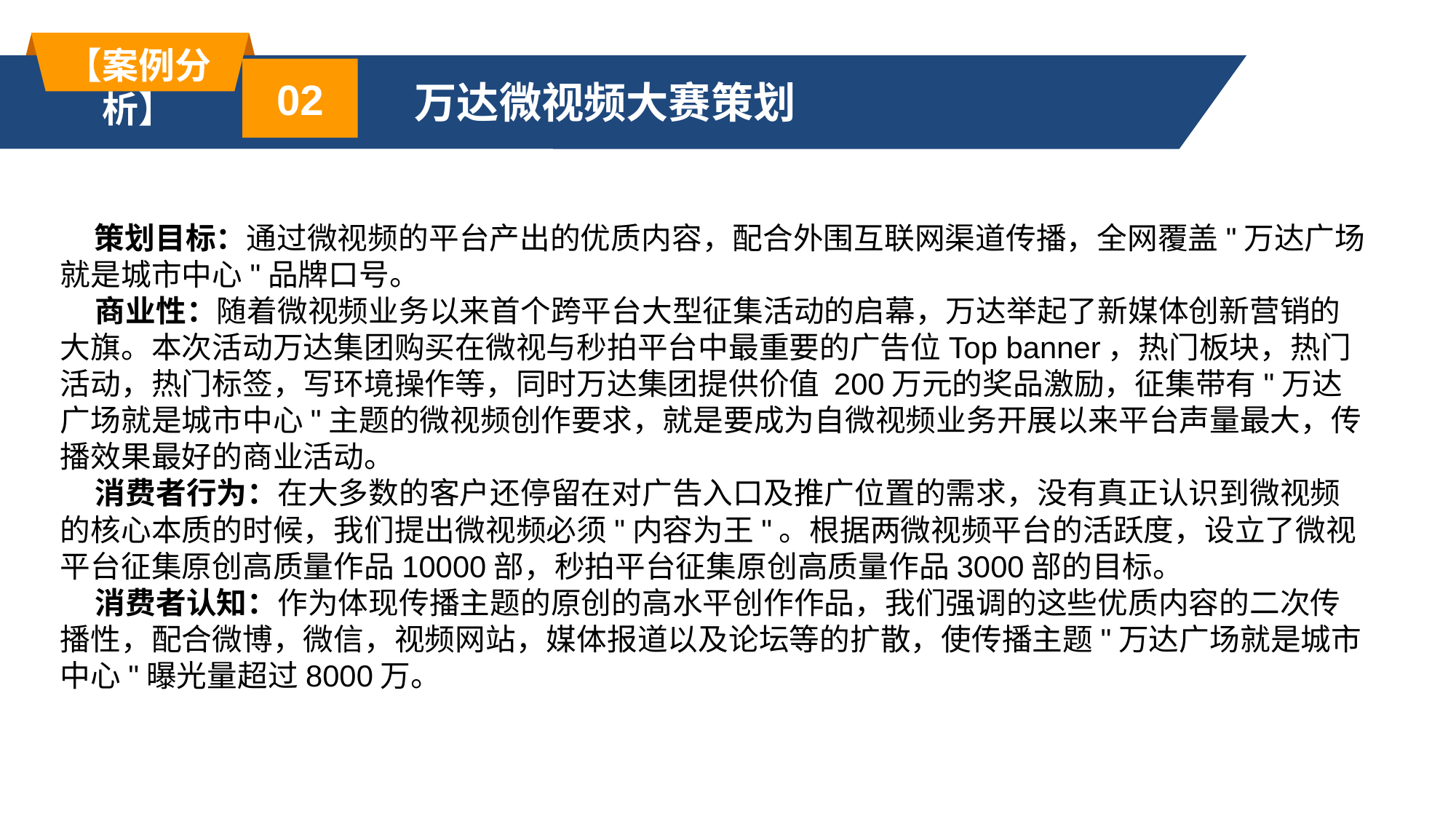

【案例分析】

02
   万达微视频大赛策划
    策划目标：通过微视频的平台产出的优质内容，配合外围互联网渠道传播，全网覆盖"万达广场就是城市中心"品牌口号。
    商业性：随着微视频业务以来首个跨平台大型征集活动的启幕，万达举起了新媒体创新营销的大旗。本次活动万达集团购买在微视与秒拍平台中最重要的广告位Top banner，热门板块，热门活动，热门标签，写环境操作等，同时万达集团提供价值 200万元的奖品激励，征集带有"万达广场就是城市中心"主题的微视频创作要求，就是要成为自微视频业务开展以来平台声量最大，传播效果最好的商业活动。
    消费者行为：在大多数的客户还停留在对广告入口及推广位置的需求，没有真正认识到微视频的核心本质的时候，我们提出微视频必须"内容为王"。根据两微视频平台的活跃度，设立了微视平台征集原创高质量作品10000部，秒拍平台征集原创高质量作品3000部的目标。
    消费者认知：作为体现传播主题的原创的高水平创作作品，我们强调的这些优质内容的二次传播性，配合微博，微信，视频网站，媒体报道以及论坛等的扩散，使传播主题"万达广场就是城市中心"曝光量超过8000万。